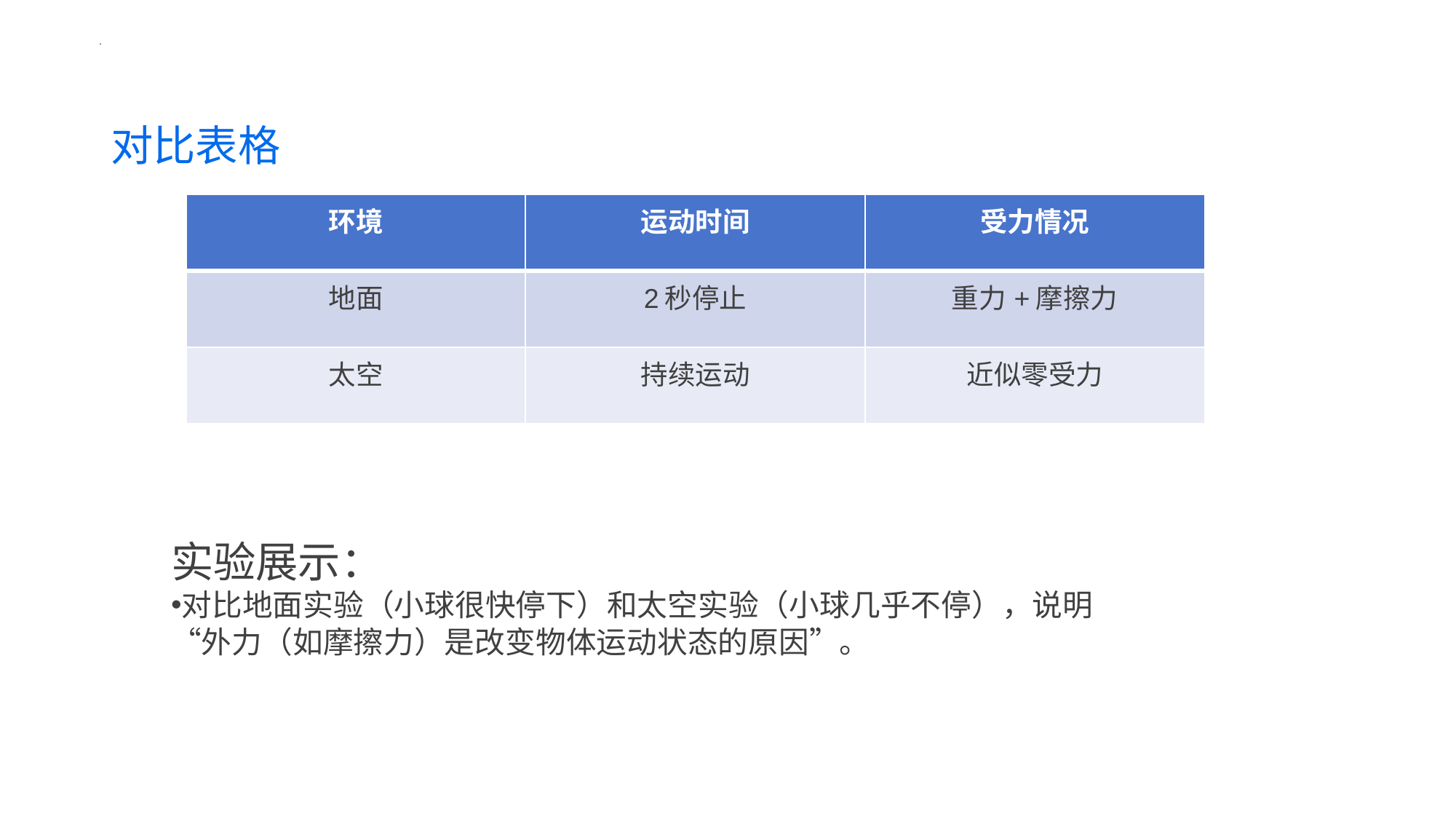

对比表格
| 环境 | 运动时间 | 受力情况 |
| --- | --- | --- |
| 地面 | 2秒停止 | 重力+摩擦力 |
| 太空 | 持续运动 | 近似零受力 |
实验展示：
对比地面实验（小球很快停下）和太空实验（小球几乎不停），说明“外力（如摩擦力）是改变物体运动状态的原因”。